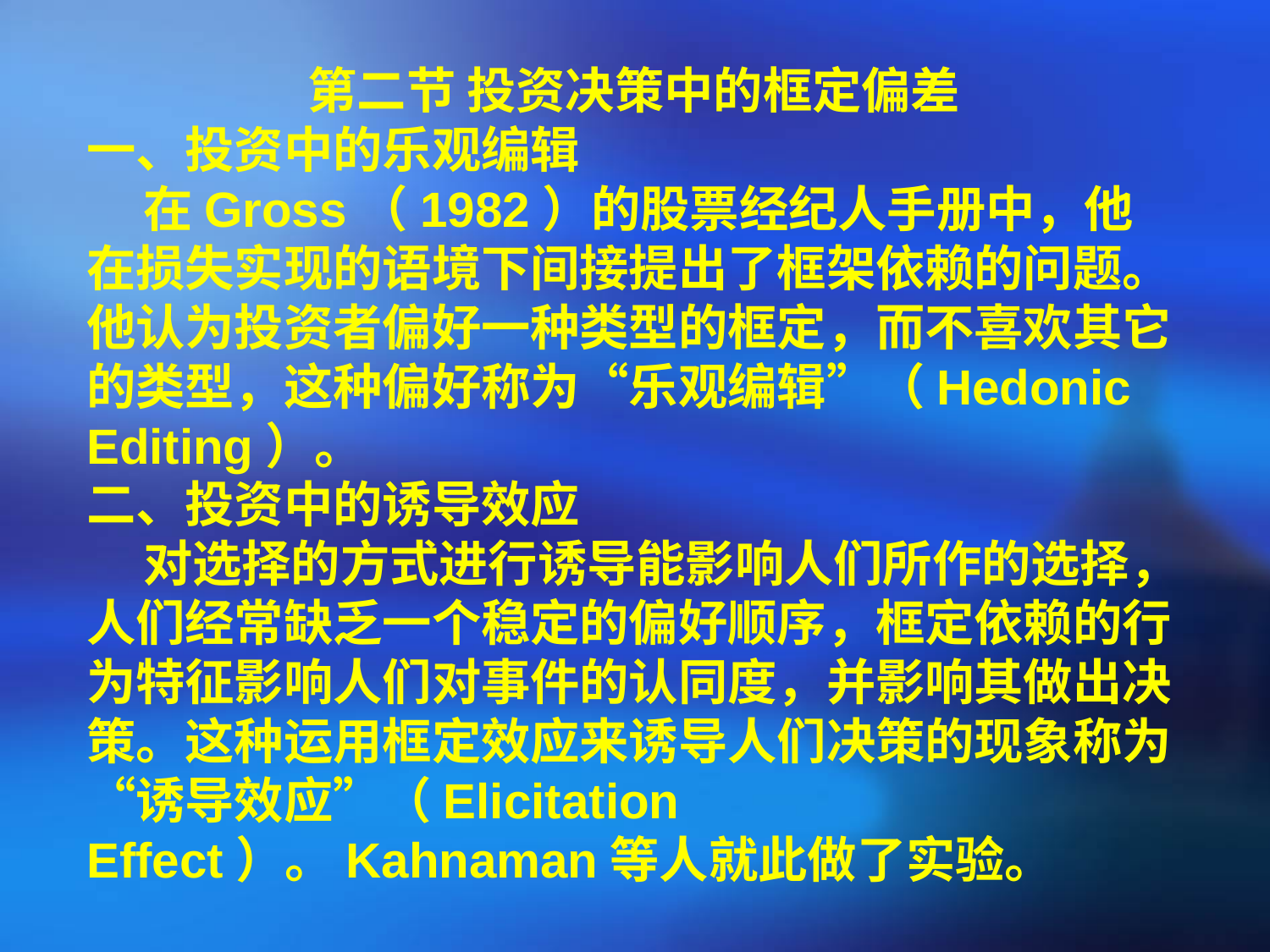

第二节 投资决策中的框定偏差
一、投资中的乐观编辑
    在Gross（1982）的股票经纪人手册中，他在损失实现的语境下间接提出了框架依赖的问题。他认为投资者偏好一种类型的框定，而不喜欢其它的类型，这种偏好称为“乐观编辑”（Hedonic Editing）。
二、投资中的诱导效应
    对选择的方式进行诱导能影响人们所作的选择，人们经常缺乏一个稳定的偏好顺序，框定依赖的行为特征影响人们对事件的认同度，并影响其做出决策。这种运用框定效应来诱导人们决策的现象称为“诱导效应”（Elicitation Effect）。Kahnaman等人就此做了实验。